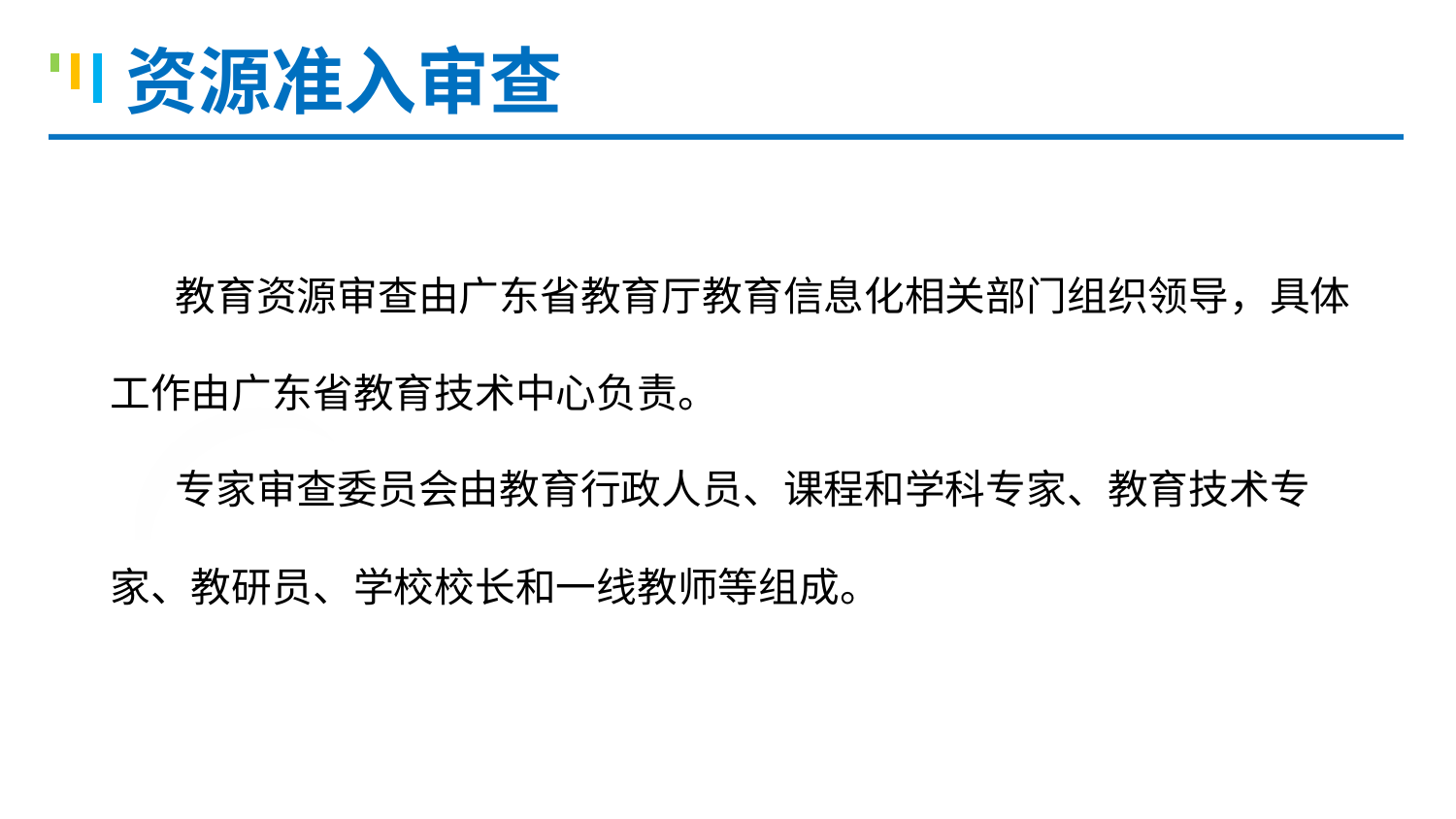

资源准入审查

教育资源审查由广东省教育厅教育信息化相关部门组织领导，具体工作由广东省教育技术中心负责。
专家审查委员会由教育行政人员、课程和学科专家、教育技术专家、教研员、学校校长和一线教师等组成。